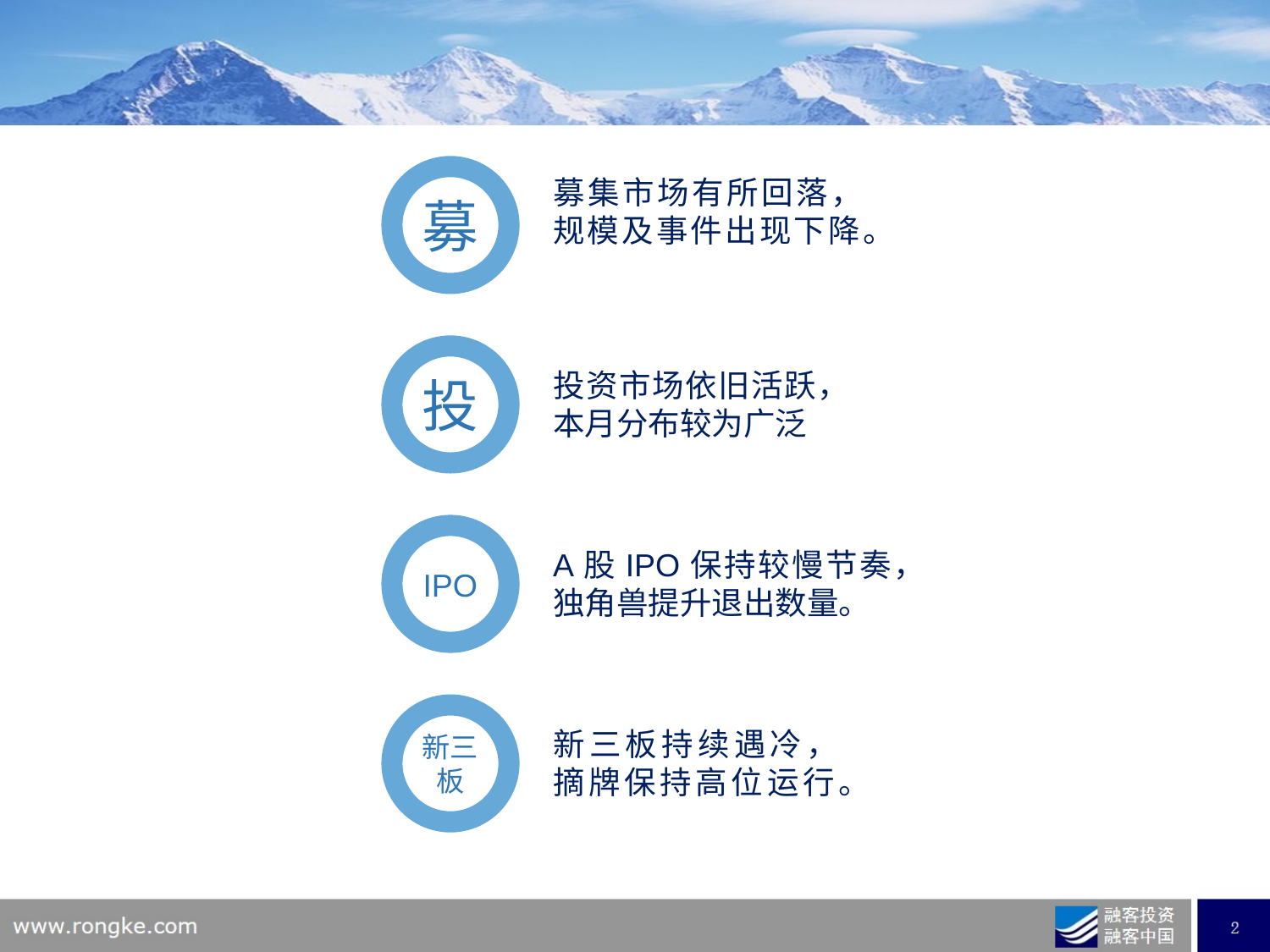

募
募集市场有所回落，规模及事件出现下降。
投
投资市场依旧活跃，本月分布较为广泛
IPO
A股IPO保持较慢节奏，独角兽提升退出数量。
新三板
新三板持续遇冷，摘牌保持高位运行。